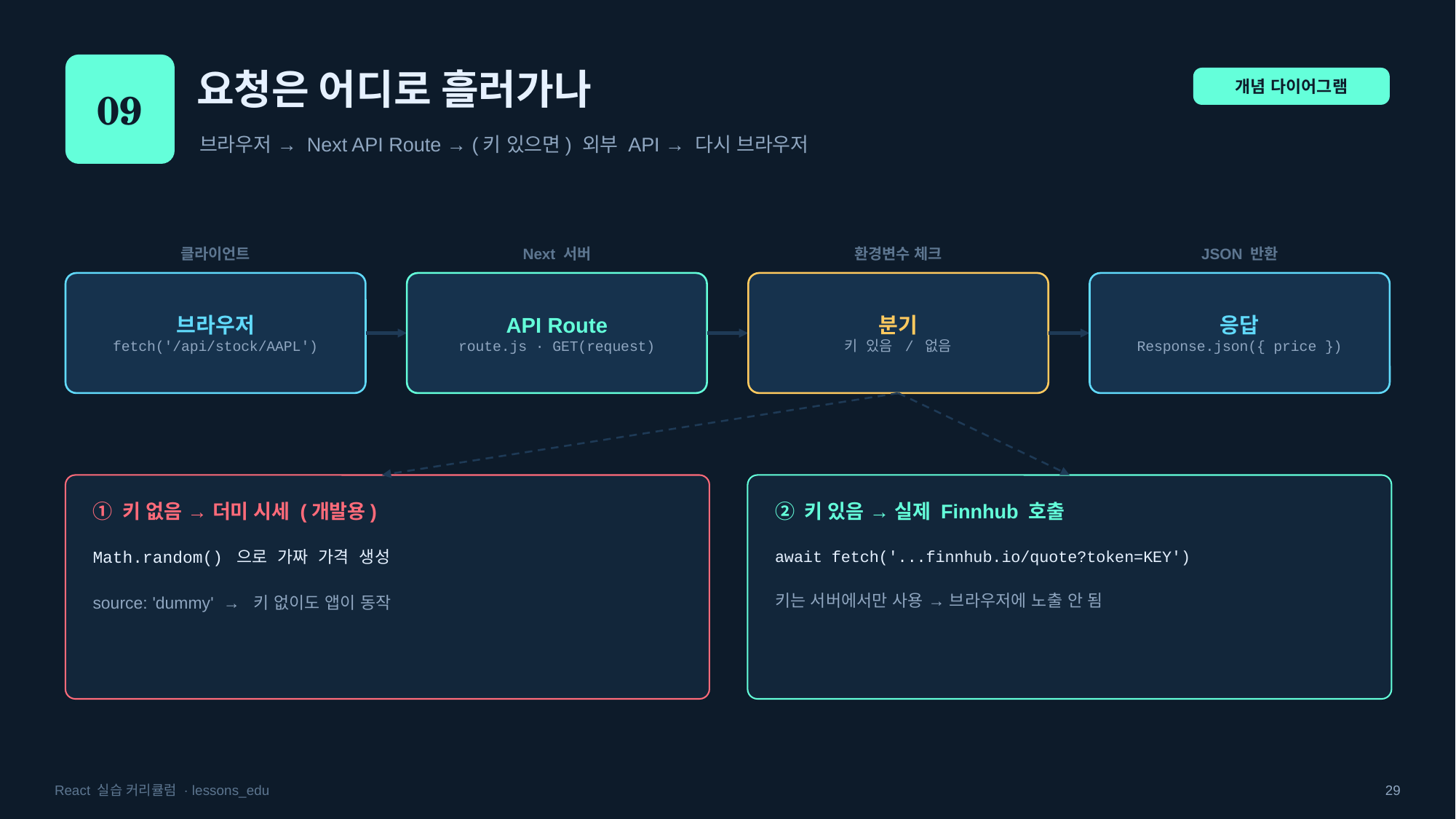

09
요청은 어디로 흘러가나
개념 다이어그램
브라우저 → Next API Route → (키 있으면) 외부 API → 다시 브라우저
클라이언트
Next 서버
환경변수 체크
JSON 반환

브라우저
fetch('/api/stock/AAPL')

API Route
route.js · GET(request)

분기
키 있음 / 없음

응답
Response.json({ price })

① 키 없음 → 더미 시세 (개발용)
② 키 있음 → 실제 Finnhub 호출
Math.random() 으로 가짜 가격 생성
source: 'dummy'  →  키 없이도 앱이 동작
await fetch('...finnhub.io/quote?token=KEY')
키는 서버에서만 사용 → 브라우저에 노출 안 됨
React 실습 커리큘럼 · lessons_edu
29